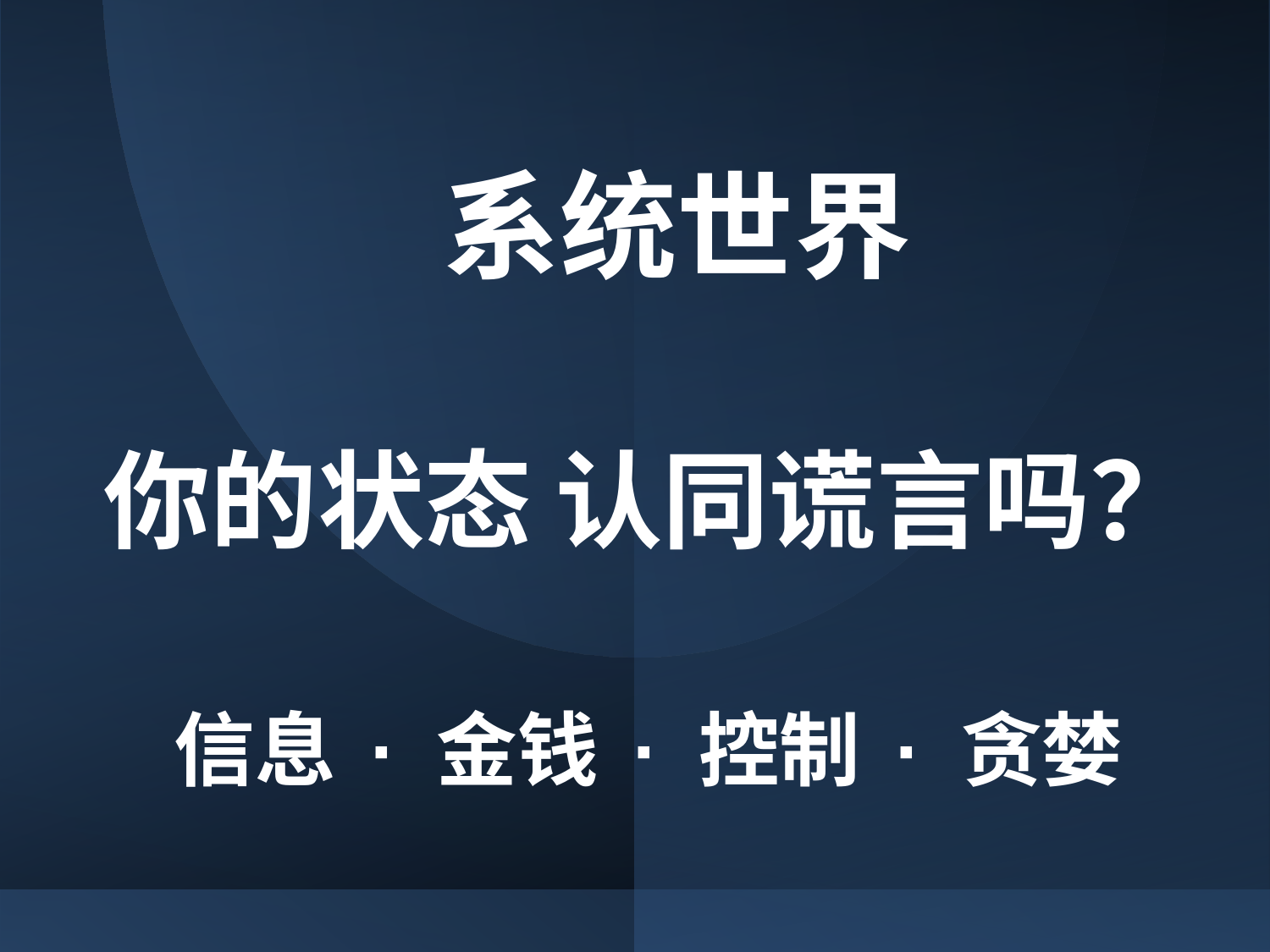

# 系统世界 你的状态 认同谎言吗？
信息 · 金钱 · 控制 · 贪婪